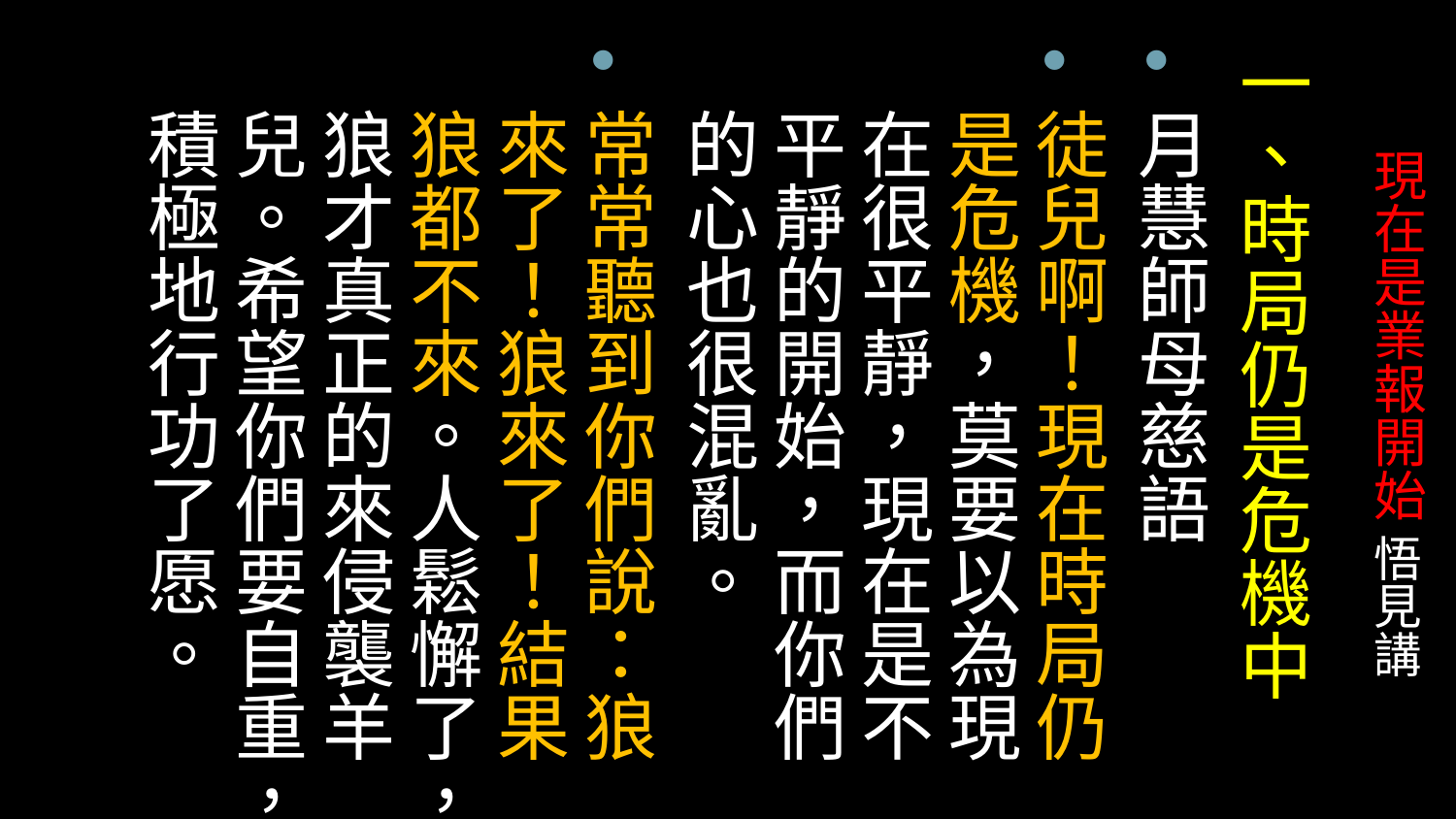

一、時局仍是危機中
月慧師母慈語
徒兒啊！現在時局仍是危機，莫要以為現在很平靜，現在是不平靜的開始，而你們的心也很混亂。
常常聽到你們說：狼來了！狼來了！結果狼都不來。人鬆懈了，狼才真正的來侵襲羊兒。希望你們要自重，積極地行功了愿。

# 現在是業報開始 悟見講